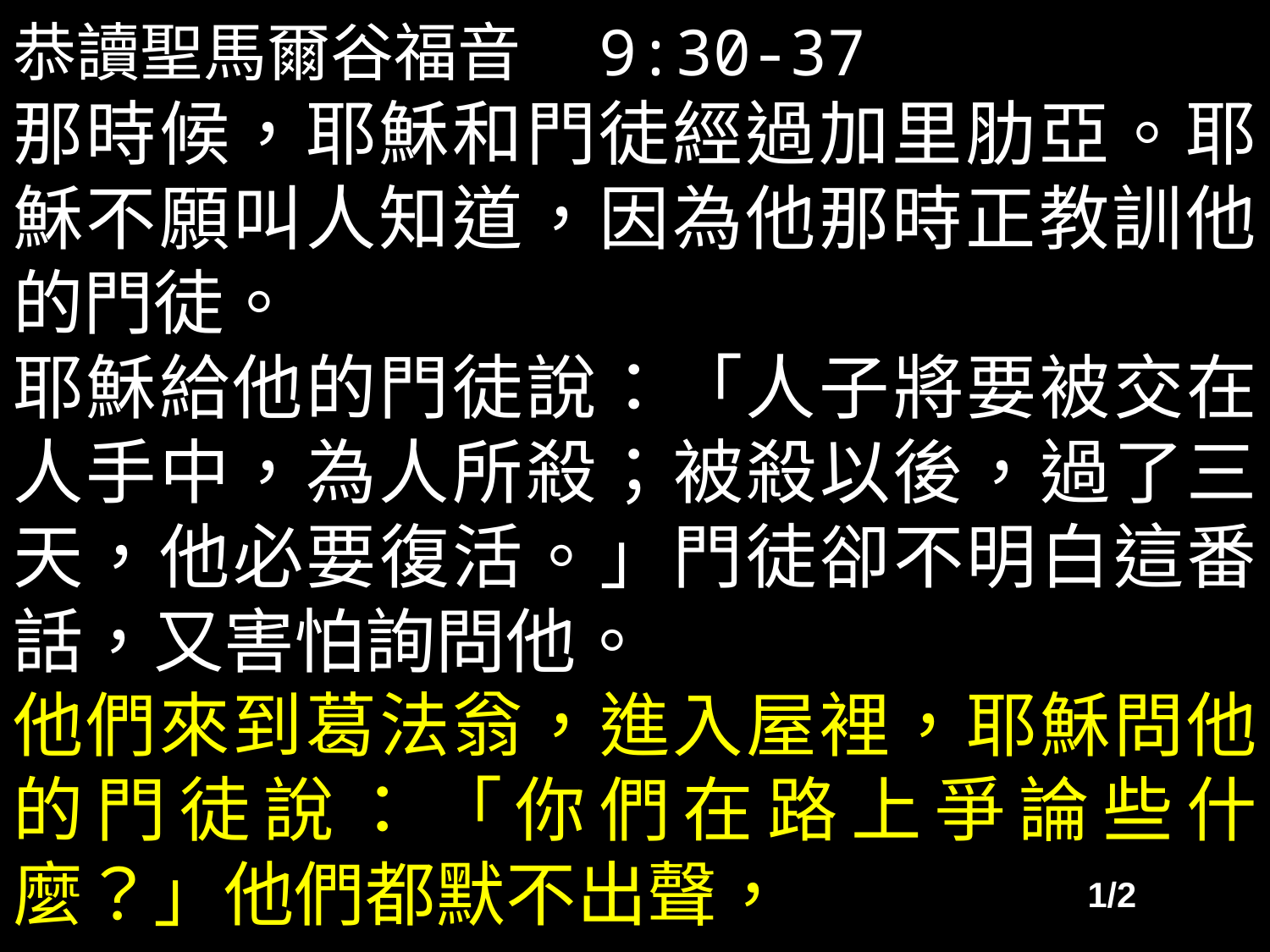

恭讀聖馬爾谷福音　9:30-37
那時候，耶穌和門徒經過加里肋亞。耶穌不願叫人知道，因為他那時正教訓他的門徒。
耶穌給他的門徒說：「人子將要被交在人手中，為人所殺；被殺以後，過了三天，他必要復活。」門徒卻不明白這番話，又害怕詢問他。
他們來到葛法翁，進入屋裡，耶穌問他的門徒說：「你們在路上爭論些什麼？」他們都默不出聲，
1/2